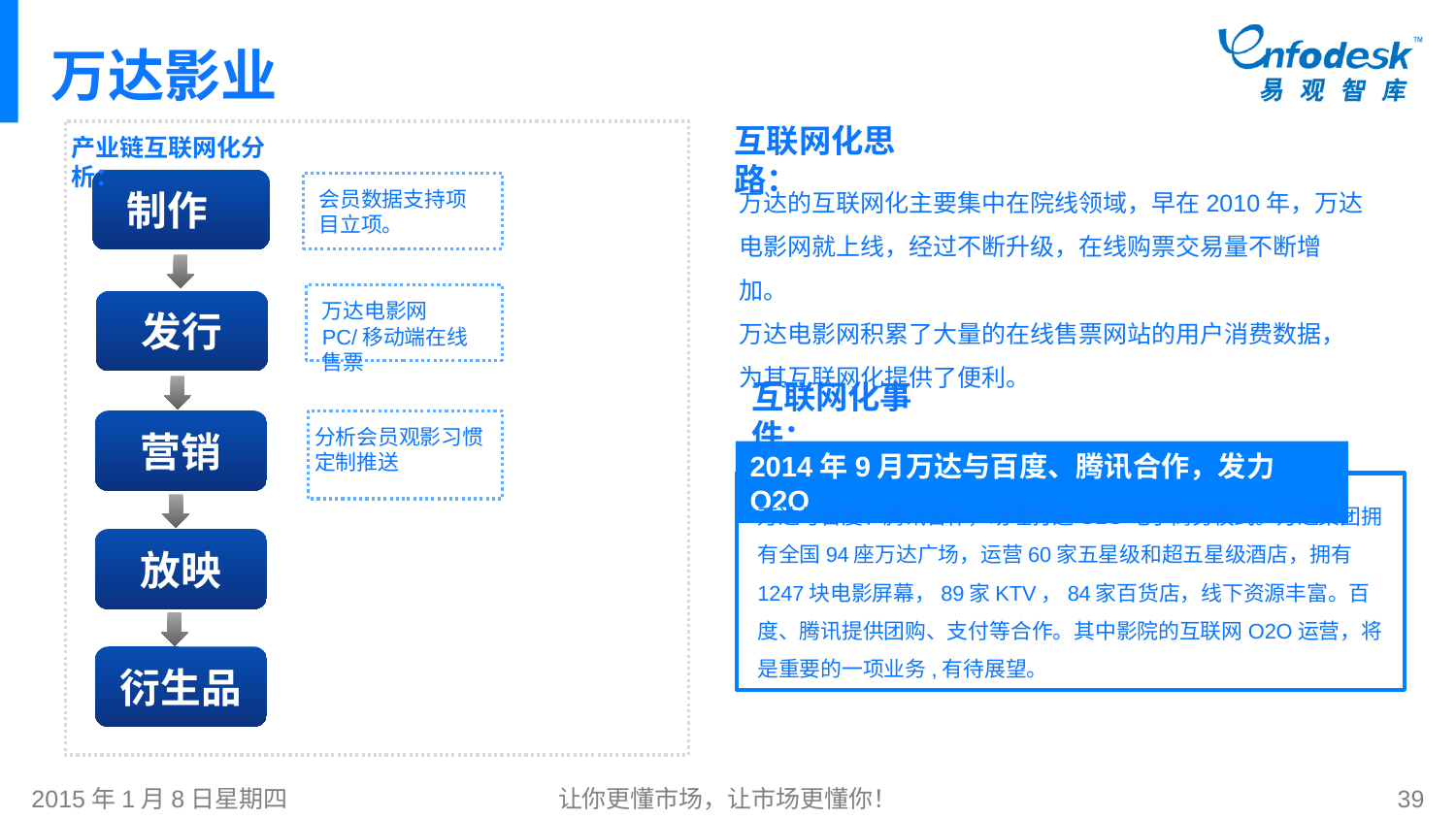

# 万达影业
互联网化思路：

产业链互联网化分析：
万达的互联网化主要集中在院线领域，早在2010年，万达电影网就上线，经过不断升级，在线购票交易量不断增加。
万达电影网积累了大量的在线售票网站的用户消费数据，为其互联网化提供了便利。
制作

会员数据支持项目立项。

万达电影网PC/移动端在线售票
发行
互联网化事件：

营销

分析会员观影习惯定制推送
2014年9月万达与百度、腾讯合作，发力O2O

万达与百度、腾讯合作，助理打造O2O电子商务模式。万达集团拥有全国94座万达广场，运营60家五星级和超五星级酒店，拥有1247块电影屏幕，89家KTV，84家百货店，线下资源丰富。百度、腾讯提供团购、支付等合作。其中影院的互联网O2O运营，将是重要的一项业务,有待展望。

放映

衍生品
2015年1月8日星期四
让你更懂市场，让市场更懂你！
39